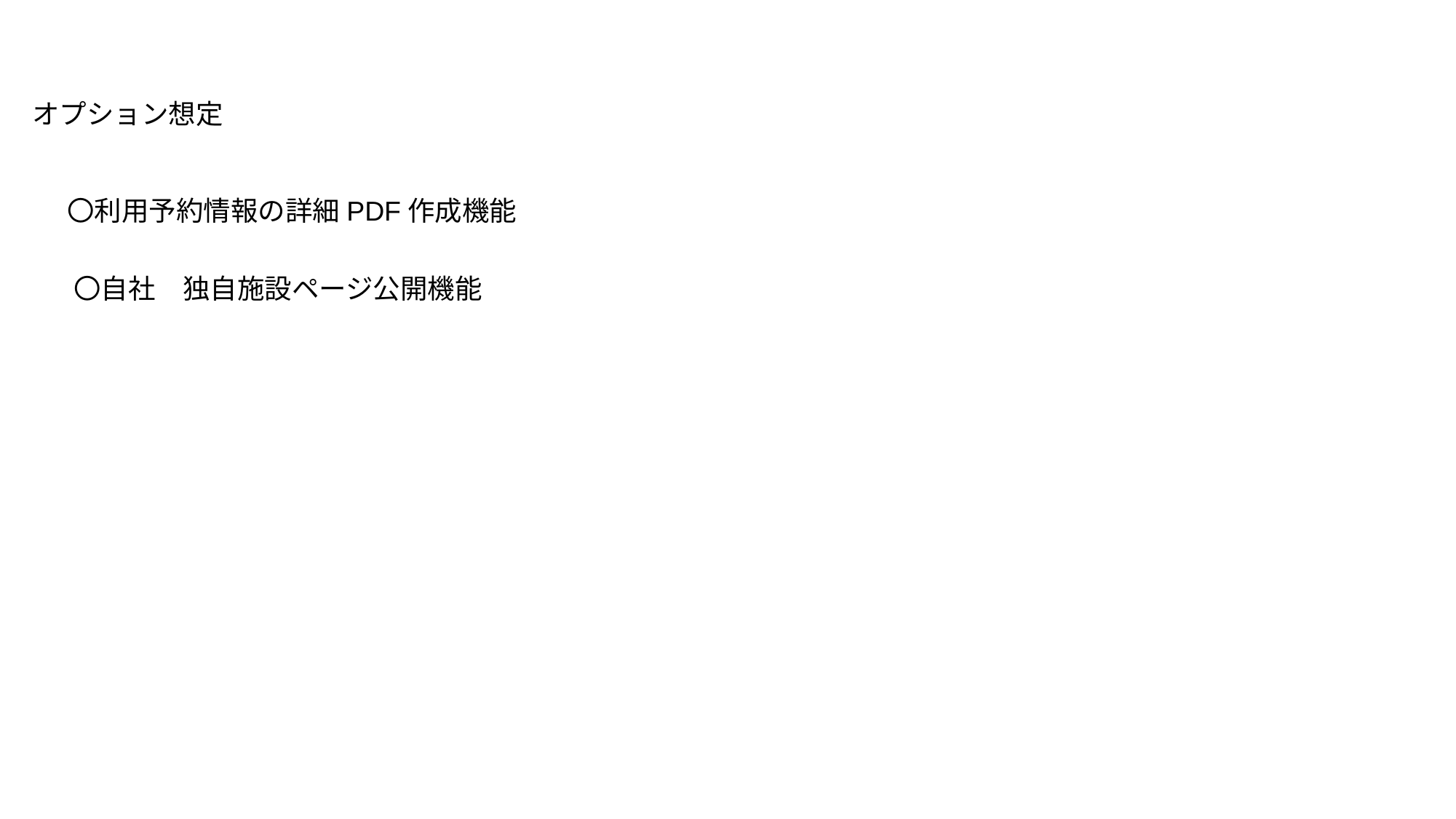

オプション想定
〇利用予約情報の詳細PDF作成機能
〇自社　独自施設ページ公開機能